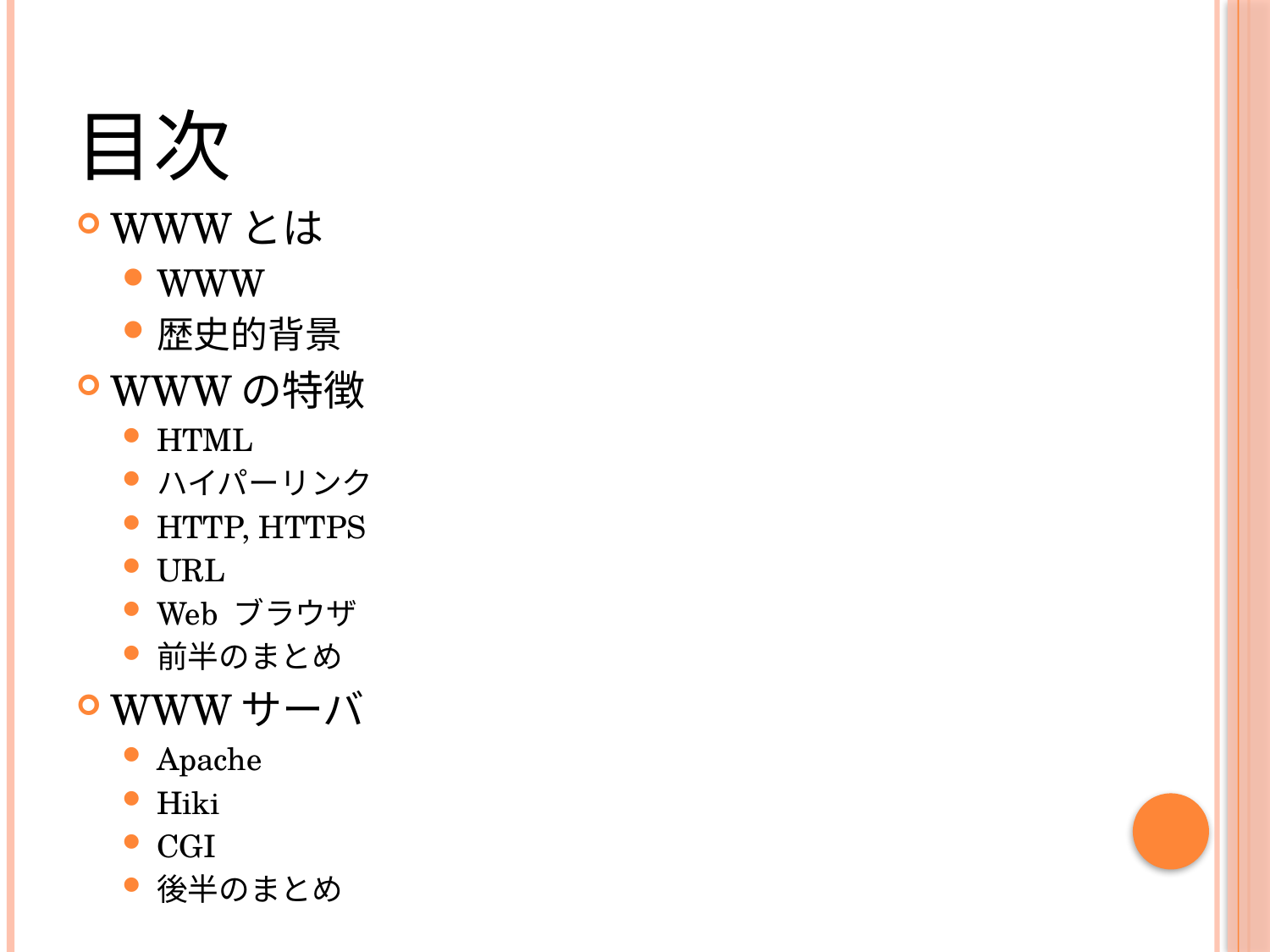

# 目次
WWWとは
WWW
歴史的背景
WWWの特徴
HTML
ハイパーリンク
HTTP, HTTPS
URL
Web ブラウザ
前半のまとめ
WWWサーバ
Apache
Hiki
CGI
後半のまとめ